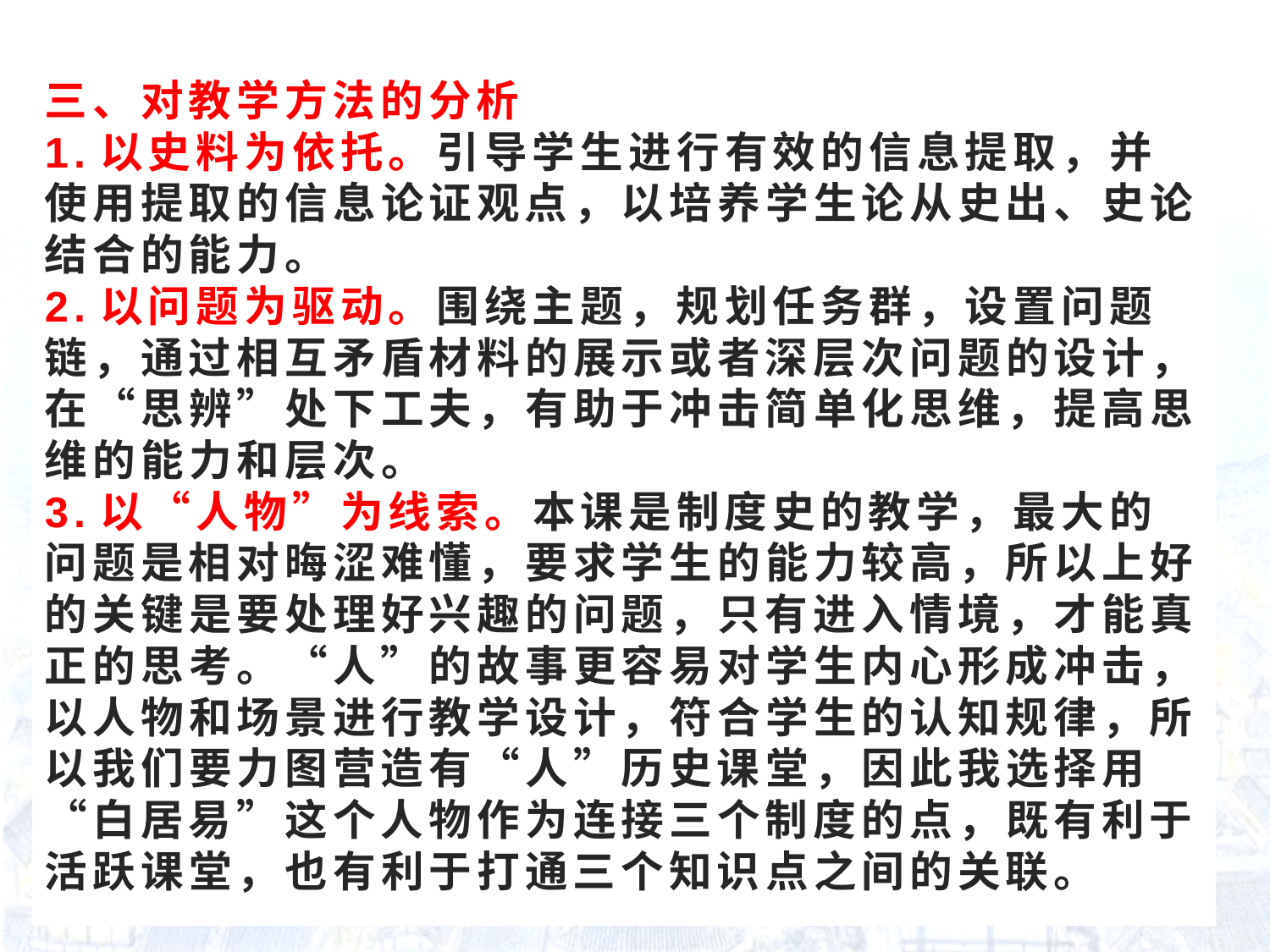

# 三、对教学方法的分析 1.以史料为依托。引导学生进行有效的信息提取，并使用提取的信息论证观点，以培养学生论从史出、史论结合的能力。 2.以问题为驱动。围绕主题，规划任务群，设置问题链，通过相互矛盾材料的展示或者深层次问题的设计，在“思辨”处下工夫，有助于冲击简单化思维，提高思维的能力和层次。 3.以“人物”为线索。本课是制度史的教学，最大的问题是相对晦涩难懂，要求学生的能力较高，所以上好的关键是要处理好兴趣的问题，只有进入情境，才能真正的思考。“人”的故事更容易对学生内心形成冲击，以人物和场景进行教学设计，符合学生的认知规律，所以我们要力图营造有“人”历史课堂，因此我选择用“白居易”这个人物作为连接三个制度的点，既有利于活跃课堂，也有利于打通三个知识点之间的关联。